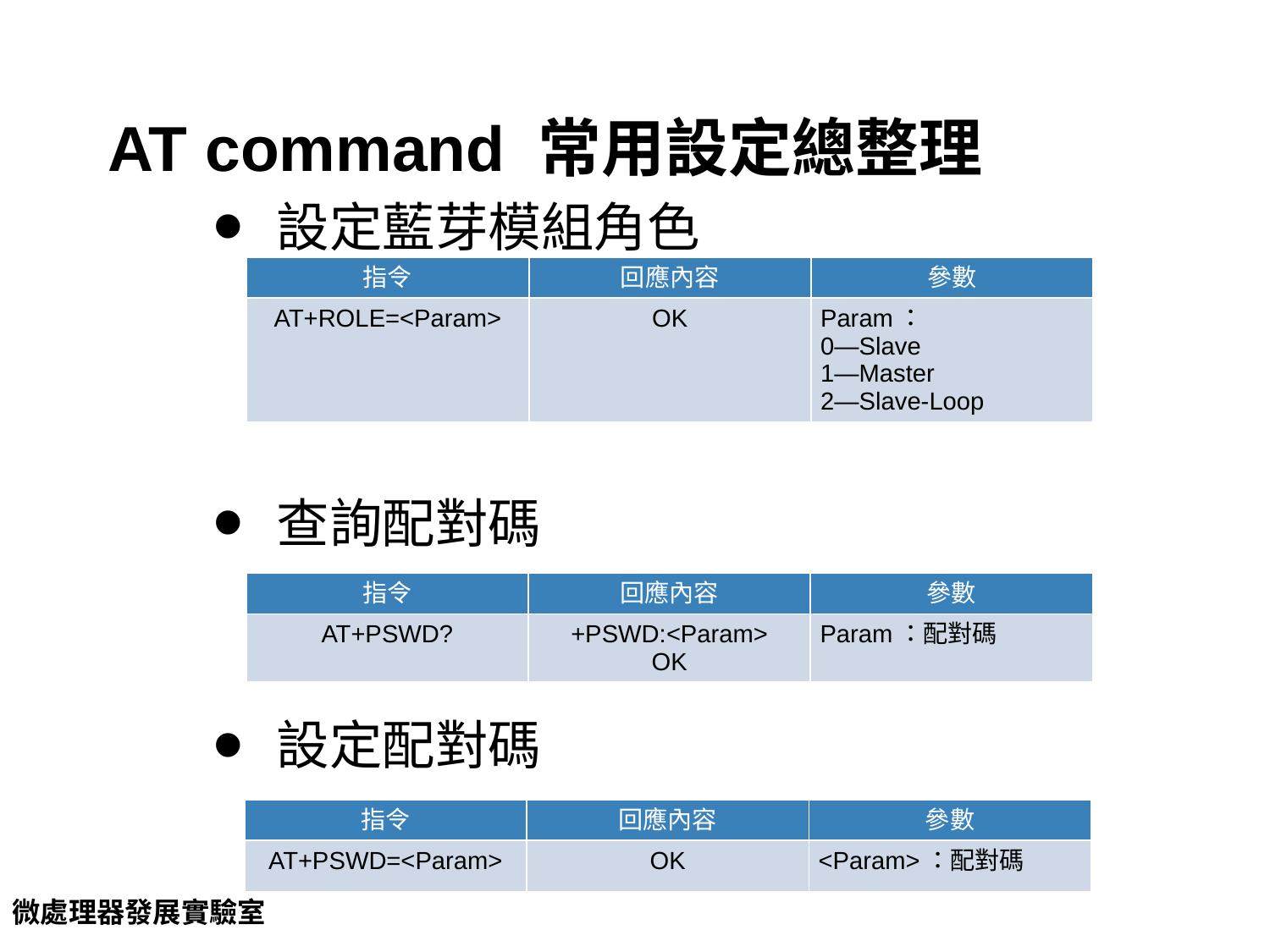

# AT command 常用設定總整理
設定藍芽模組角色

查詢配對碼

設定配對碼

| 指令 | 回應內容 | 參數 |
| --- | --- | --- |
| AT+ROLE=<Param> | OK | Param： 0―Slave 1―Master 2―Slave-Loop |
| 指令 | 回應內容 | 參數 |
| --- | --- | --- |
| AT+PSWD? | +PSWD:<Param> OK | Param：配對碼 |
| 指令 | 回應內容 | 參數 |
| --- | --- | --- |
| AT+PSWD=<Param> | OK | <Param>：配對碼 |
80
微處理器發展實驗室